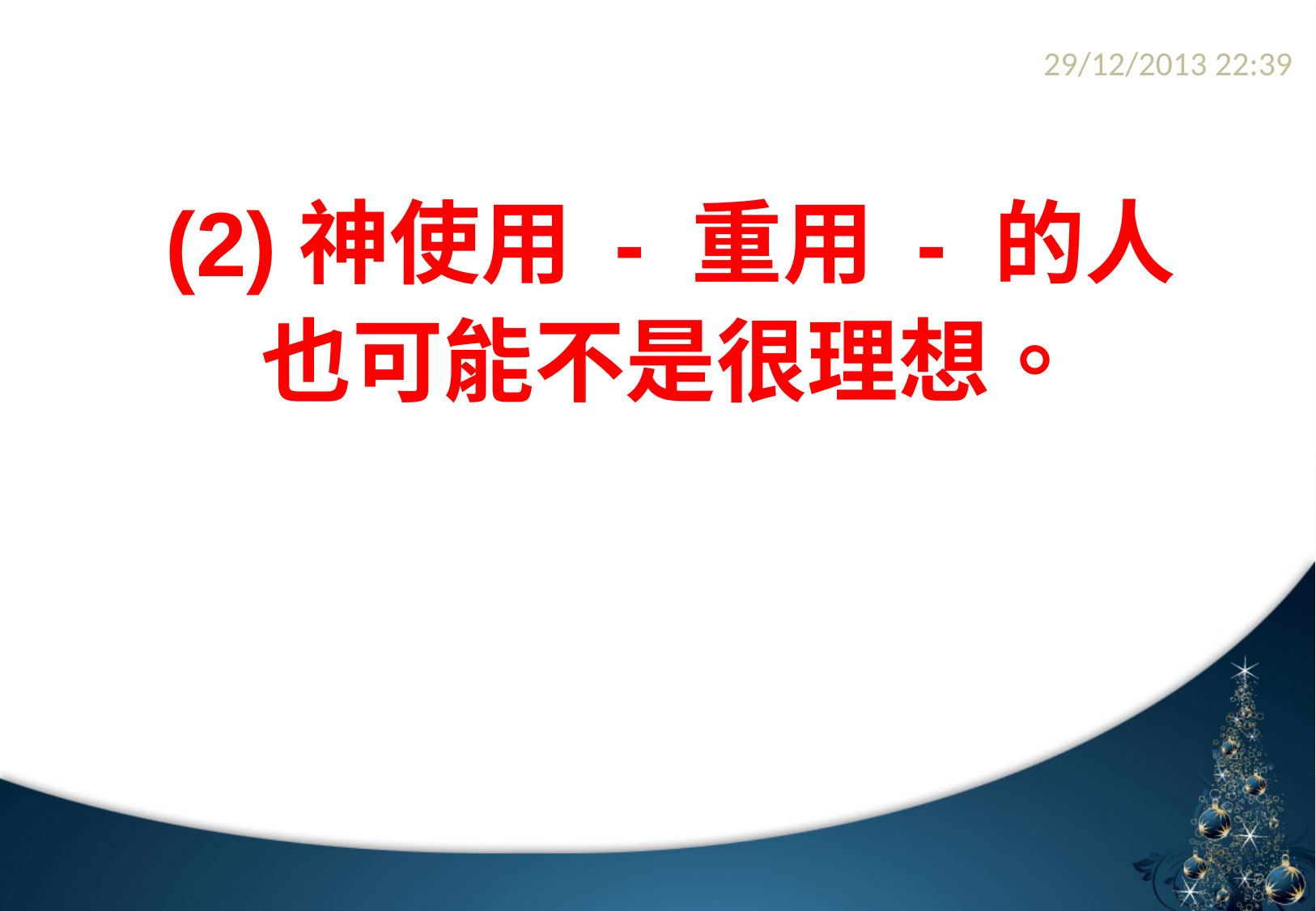

(2)神使用 - 重用 - 的人
也可能不是很理想。
29/12/2013 22:39